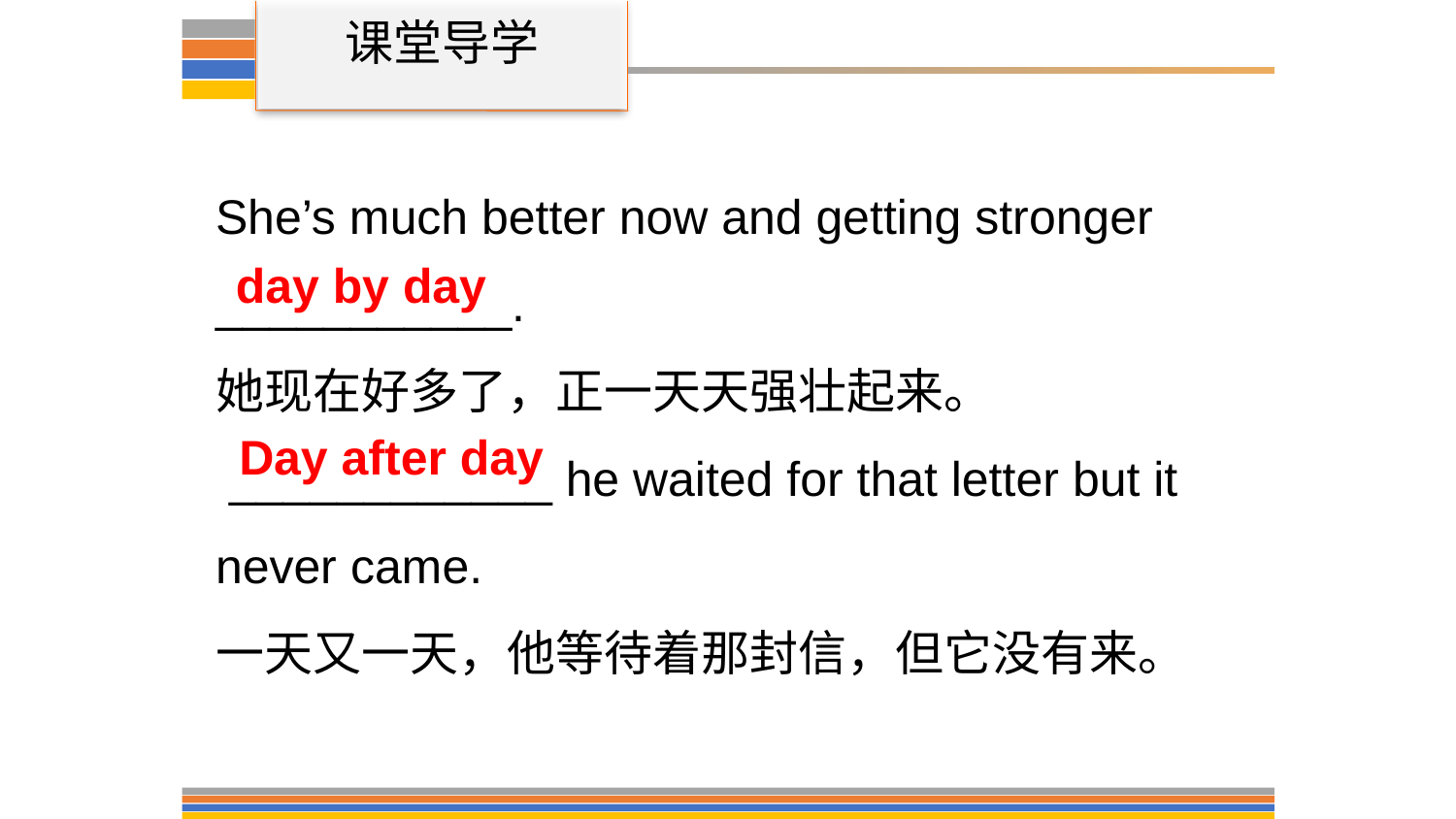

课堂导学

She’s much better now and getting stronger ___________.
她现在好多了，正一天天强壮起来。
 ____________ he waited for that letter but it never came.
一天又一天，他等待着那封信，但它没有来。
 day by day
Day after day